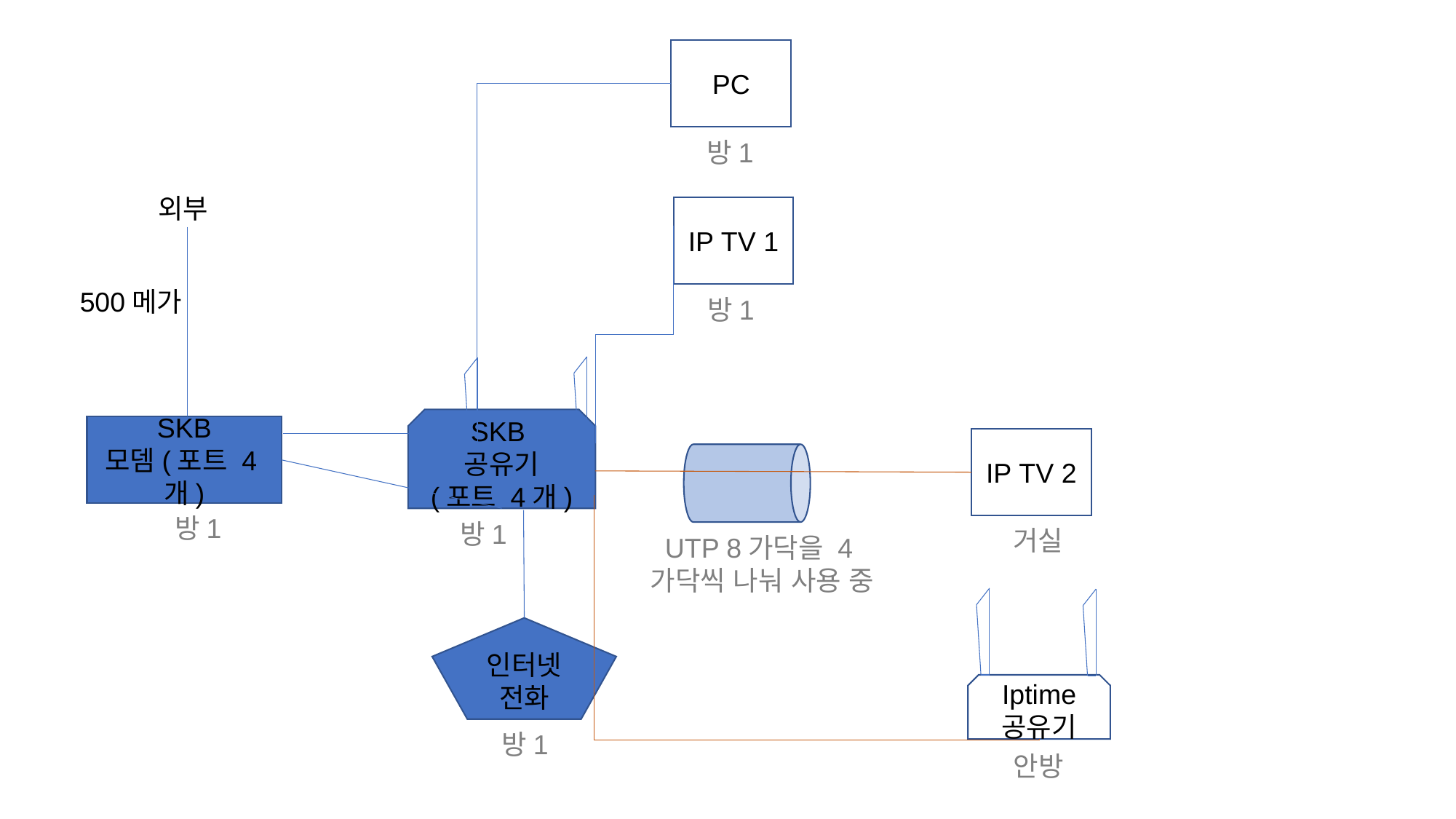

PC
방1
외부
IP TV 1
500메가
방1
SKB
공유기
(포트 4개)
SKB
모뎀(포트 4개)

IP TV 2
방1
방1
거실
UTP 8가닥을 4가닥씩 나눠 사용 중
Iptime 공유기
인터넷 전화
방1
안방